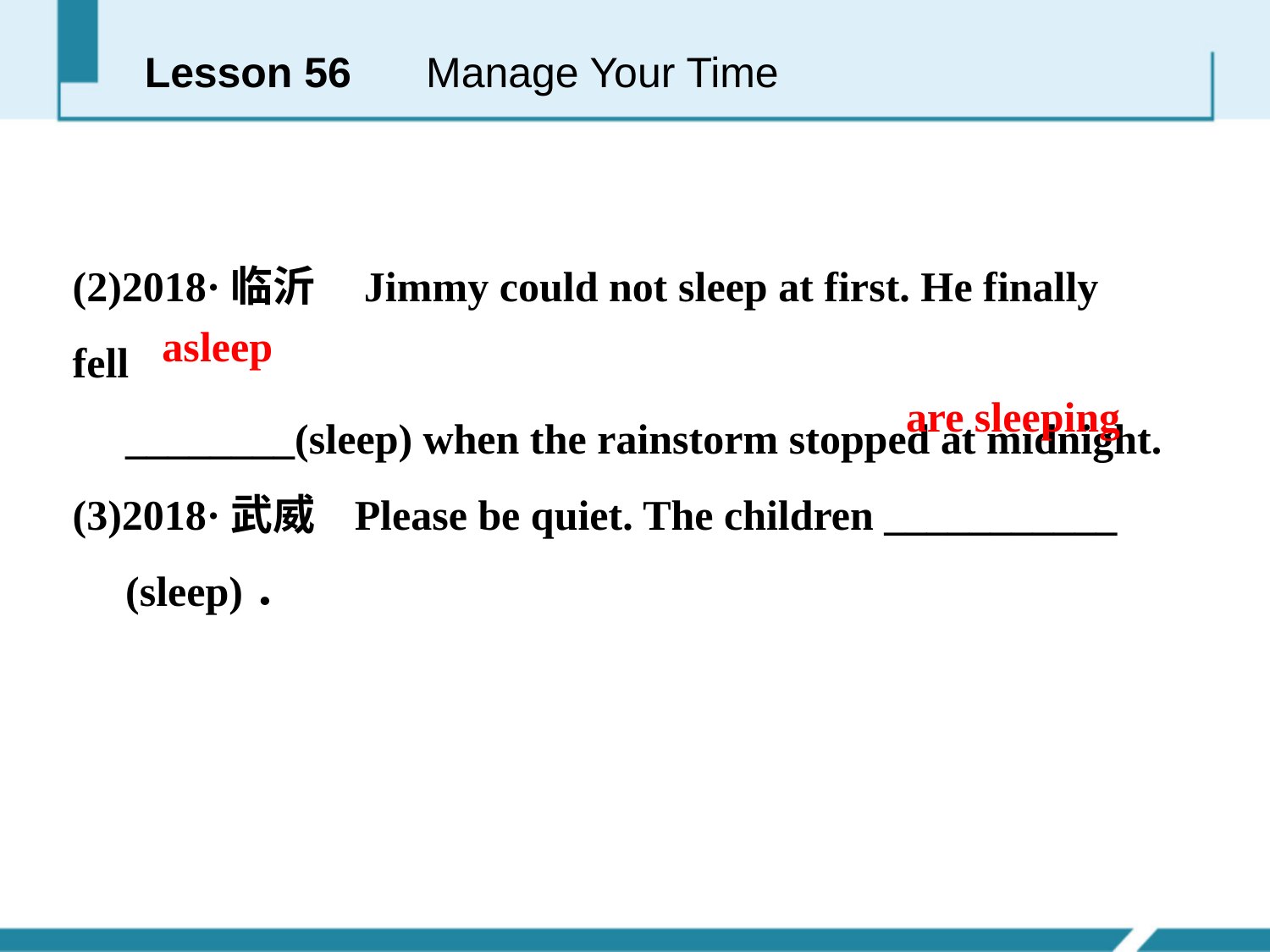

Lesson 56 　Manage Your Time
(2)2018·临沂    Jimmy could not sleep at first. He finally fell
     ________(sleep) when the rainstorm stopped at midnight.
(3)2018·武威   Please be quiet. The children ___________
     (sleep)．
asleep
are sleeping